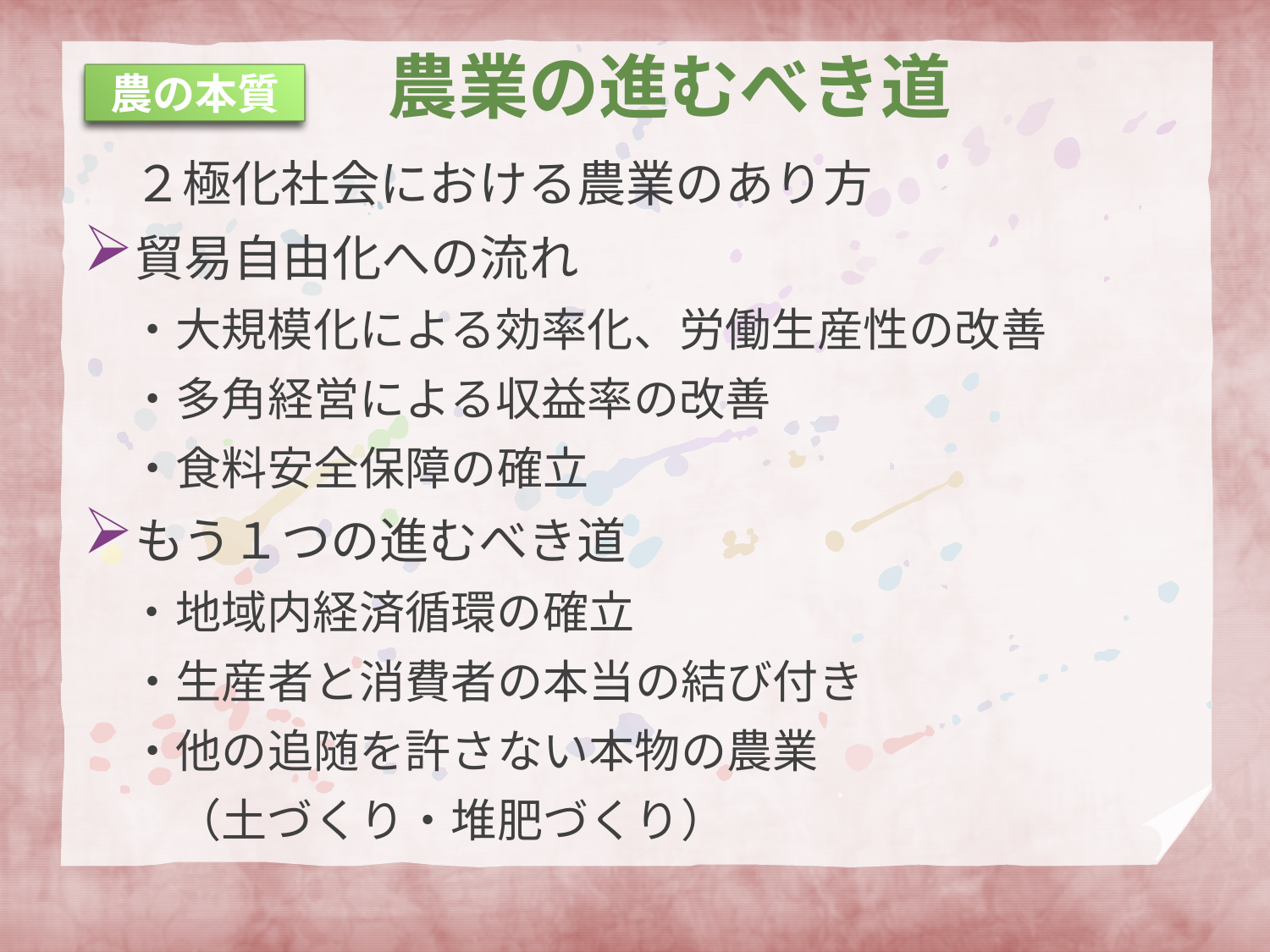

農業の進むべき道
農の本質
　２極化社会における農業のあり方
貿易自由化への流れ
　・大規模化による効率化、労働生産性の改善
　・多角経営による収益率の改善
　・食料安全保障の確立
もう１つの進むべき道
　 ・地域内経済循環の確立
　・生産者と消費者の本当の結び付き
　・他の追随を許さない本物の農業
　　（土づくり・堆肥づくり）